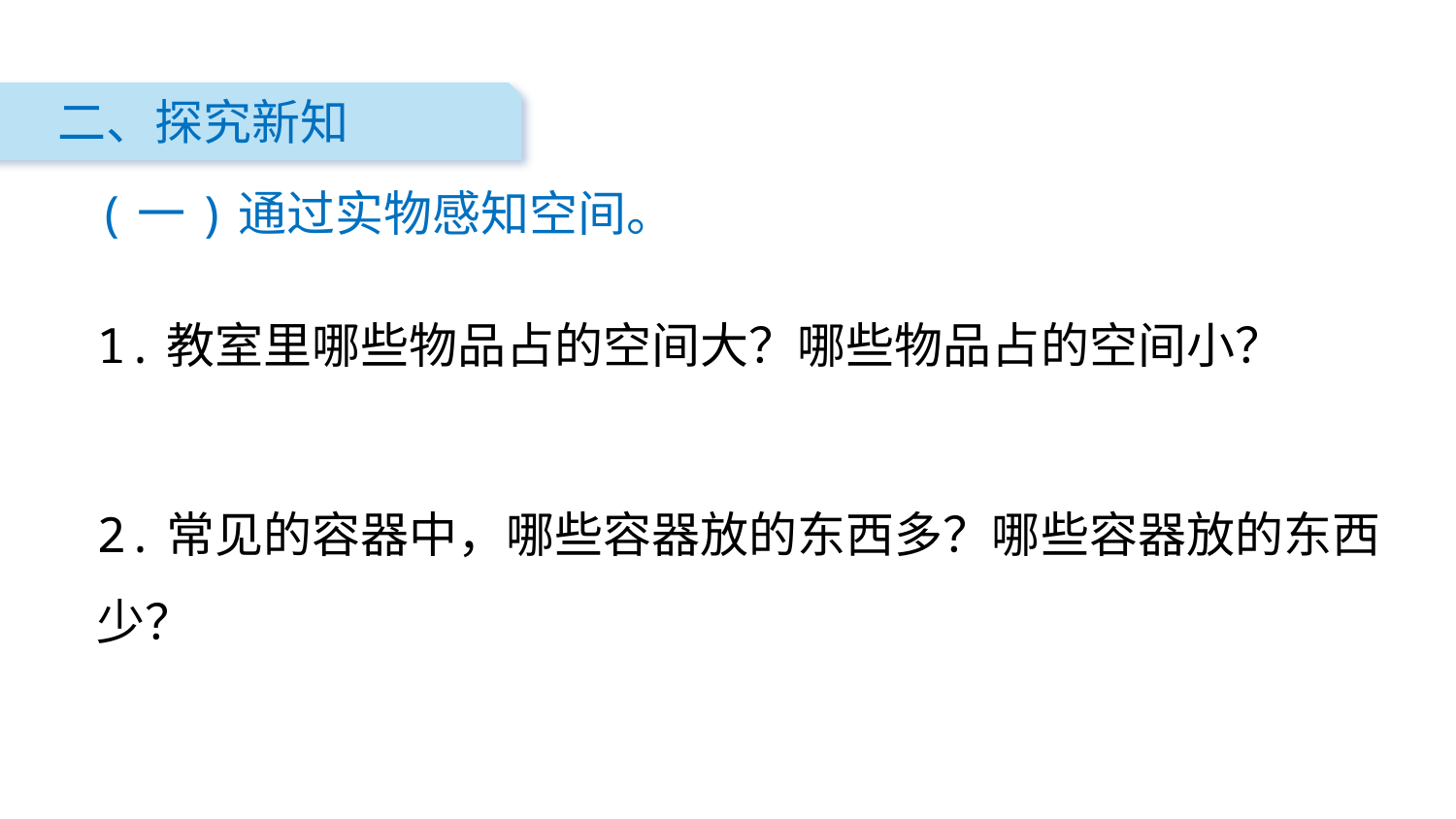

二、探究新知
(一)通过实物感知空间。
1.教室里哪些物品占的空间大？哪些物品占的空间小？
2.常见的容器中，哪些容器放的东西多？哪些容器放的东西少？